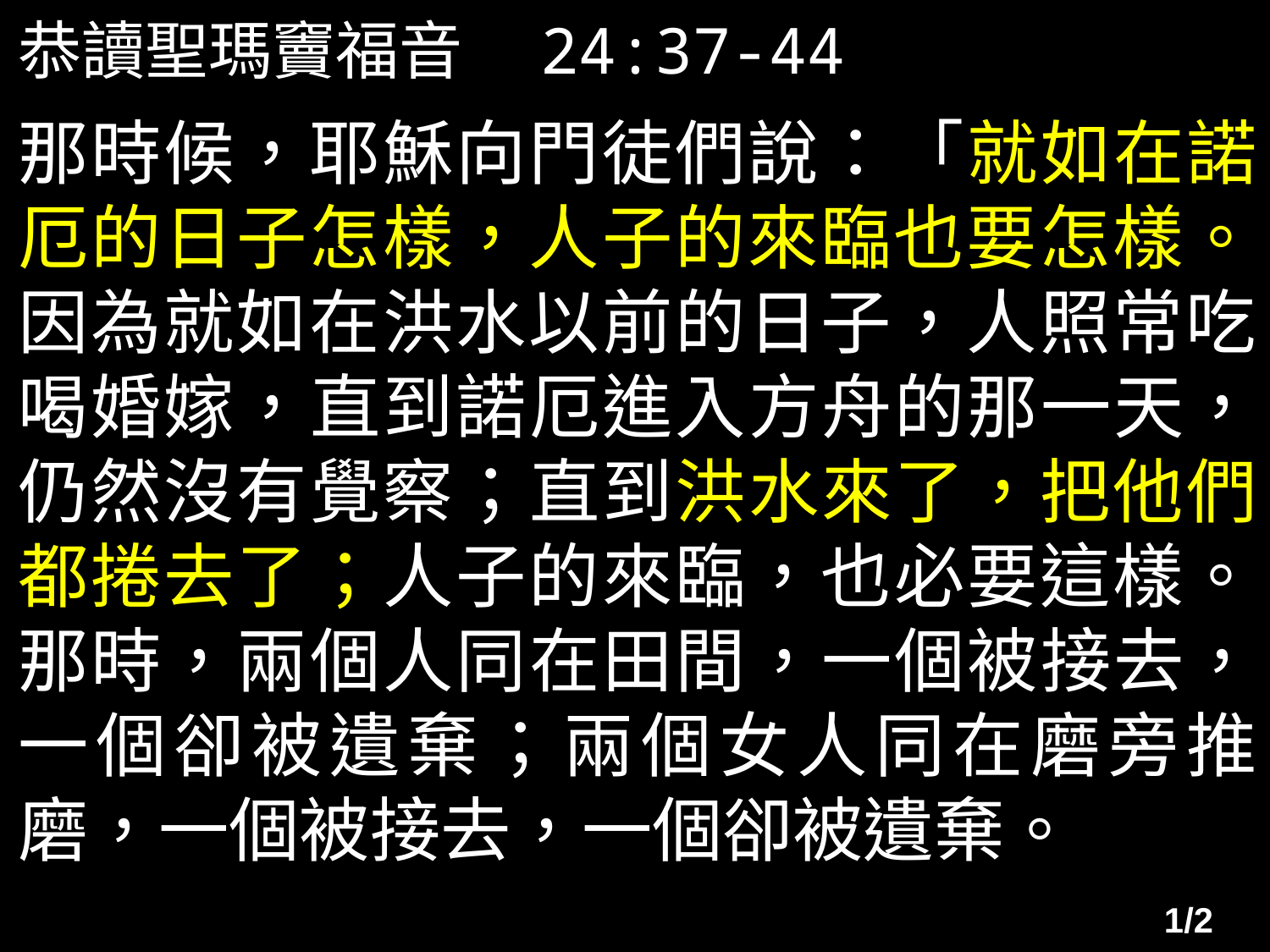

恭讀聖瑪竇福音　24:37-44
那時候，耶穌向門徒們說：「就如在諾厄的日子怎樣，人子的來臨也要怎樣。因為就如在洪水以前的日子，人照常吃喝婚嫁，直到諾厄進入方舟的那一天，仍然沒有覺察；直到洪水來了，把他們都捲去了；人子的來臨，也必要這樣。那時，兩個人同在田間，一個被接去，一個卻被遺棄；兩個女人同在磨旁推磨，一個被接去，一個卻被遺棄。
1/2